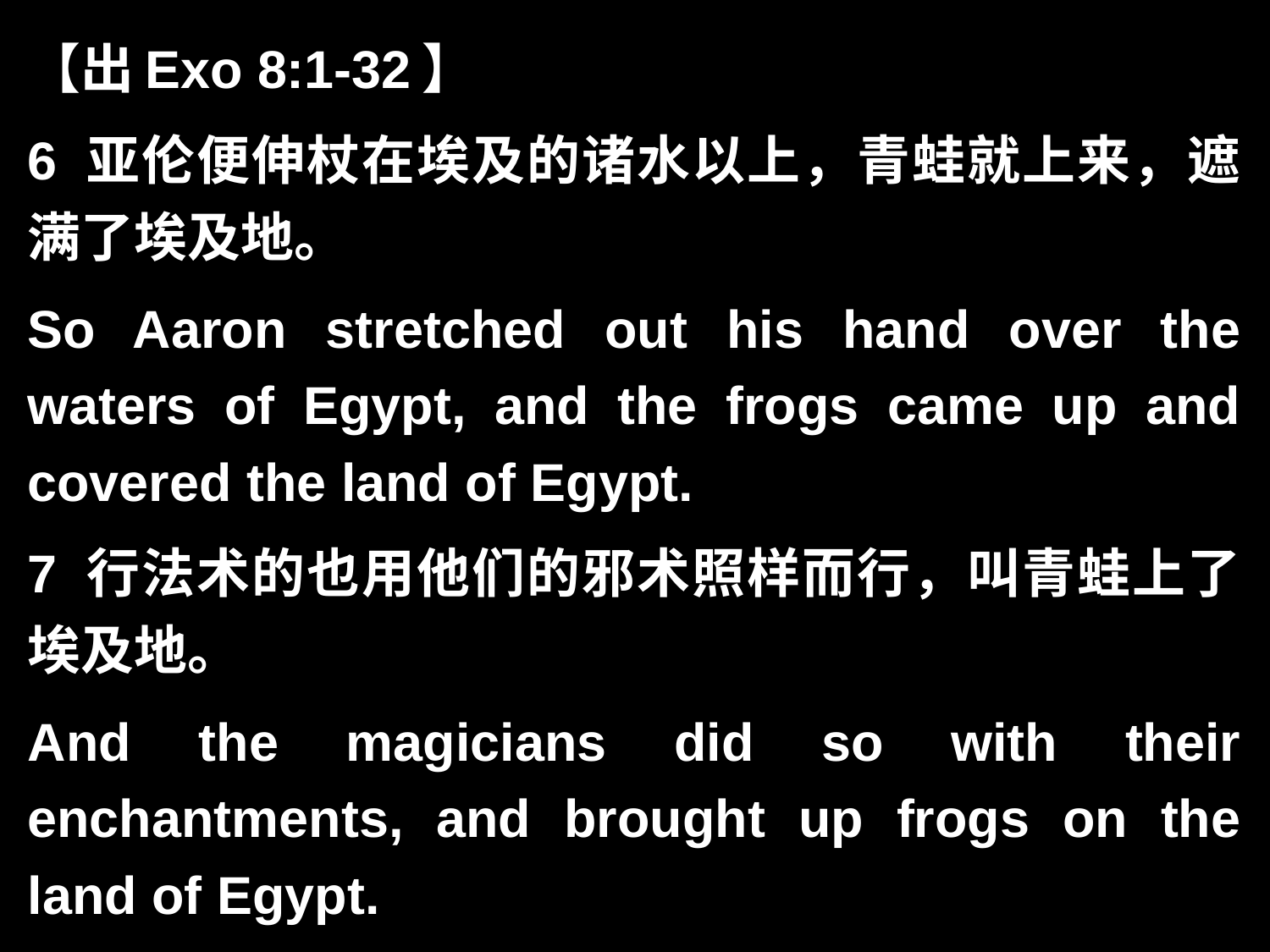

【出Exo 8:1-32】
6 亚伦便伸杖在埃及的诸水以上，青蛙就上来，遮满了埃及地。
So Aaron stretched out his hand over the waters of Egypt, and the frogs came up and covered the land of Egypt.
7 行法术的也用他们的邪术照样而行，叫青蛙上了埃及地。
And the magicians did so with their enchantments, and brought up frogs on the land of Egypt.